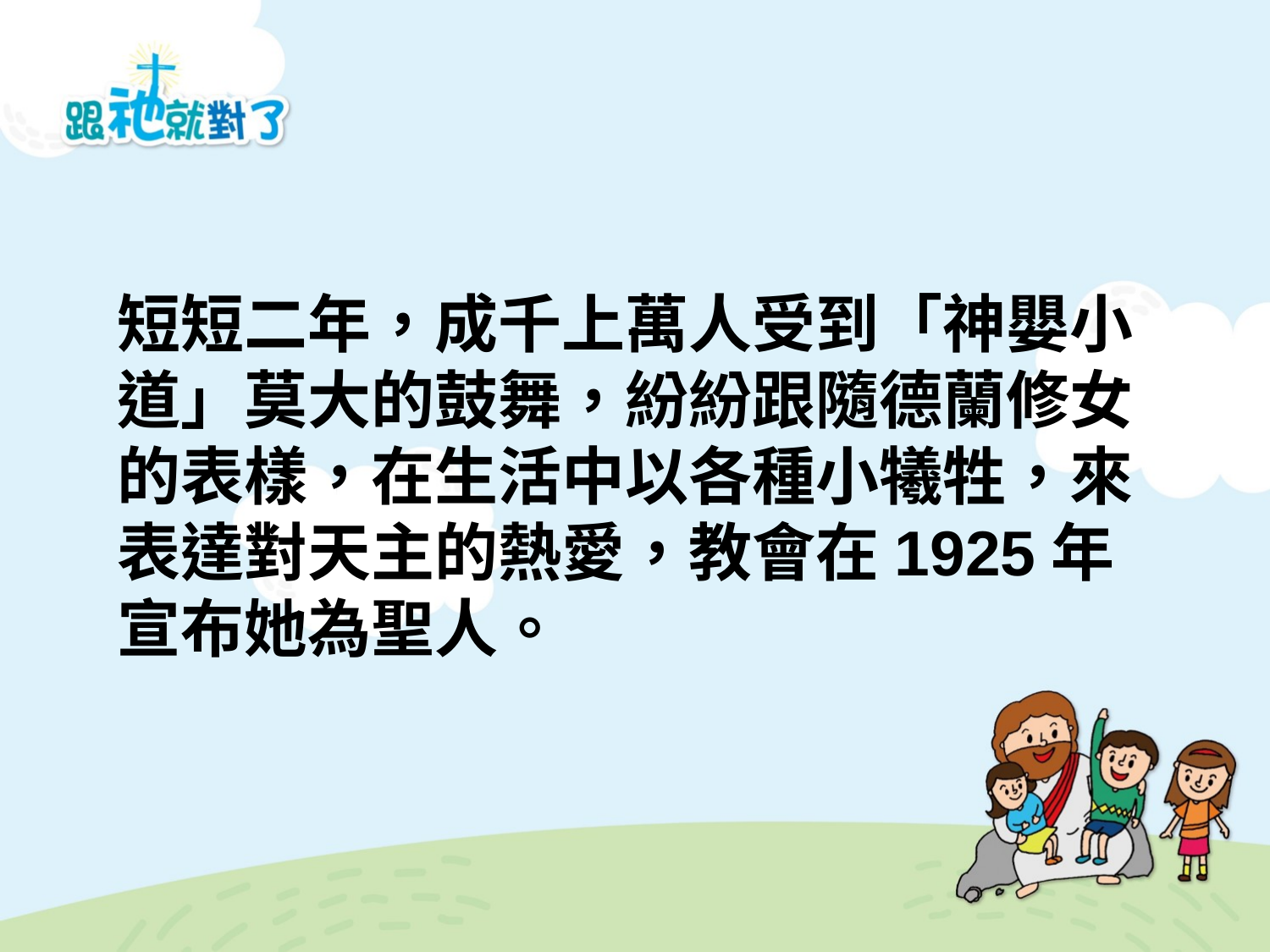

短短二年，成千上萬人受到「神嬰小道」莫大的鼓舞，紛紛跟隨德蘭修女的表樣，在生活中以各種小犧牲，來表達對天主的熱愛，教會在1925年宣布她為聖人。